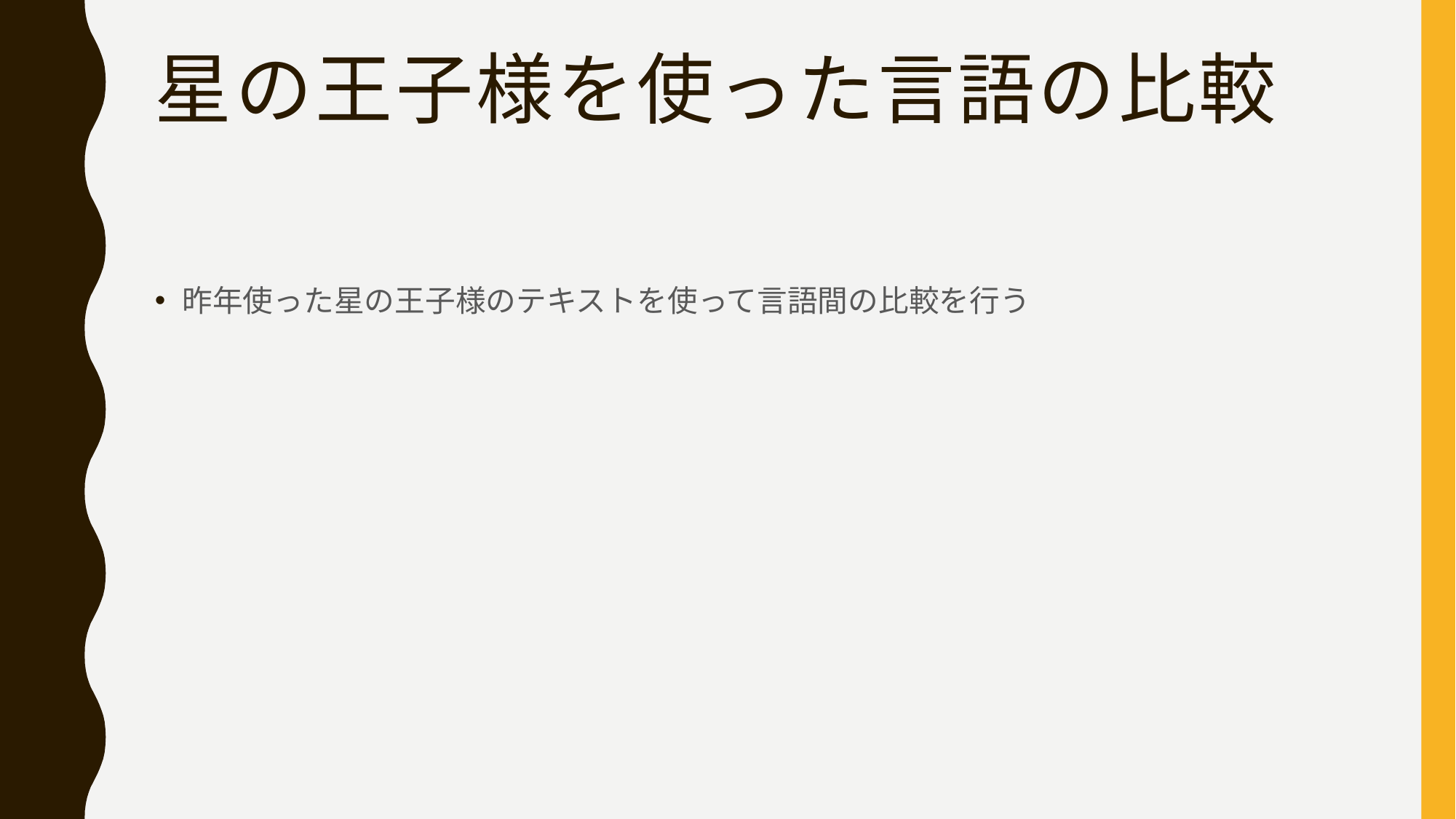

# 星の王子様を使った言語の比較
昨年使った星の王子様のテキストを使って言語間の比較を行う